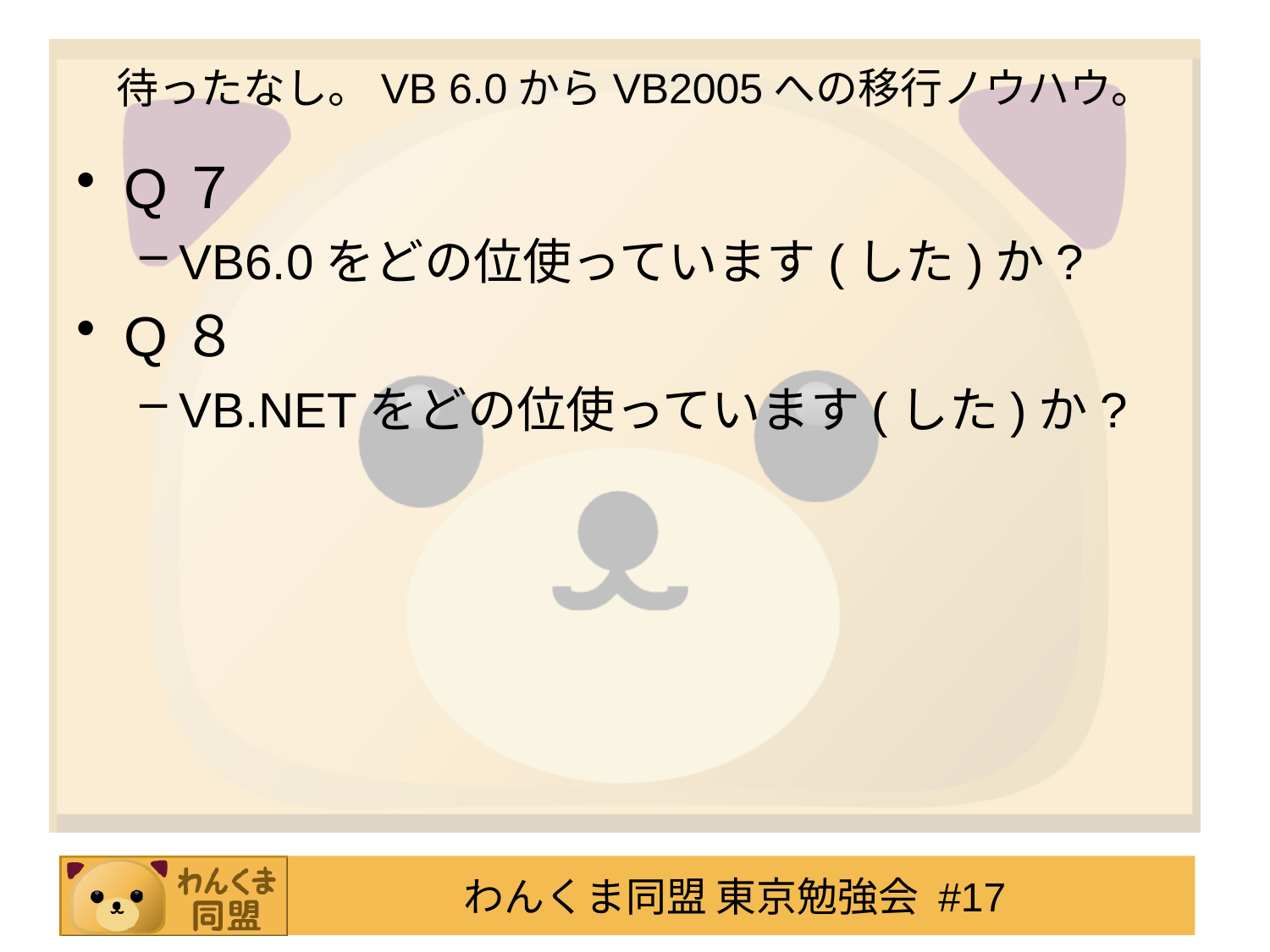

# 待ったなし。VB 6.0からVB2005への移行ノウハウ。
Q７
VB6.0をどの位使っています(した)か?
Q８
VB.NETをどの位使っています(した)か?